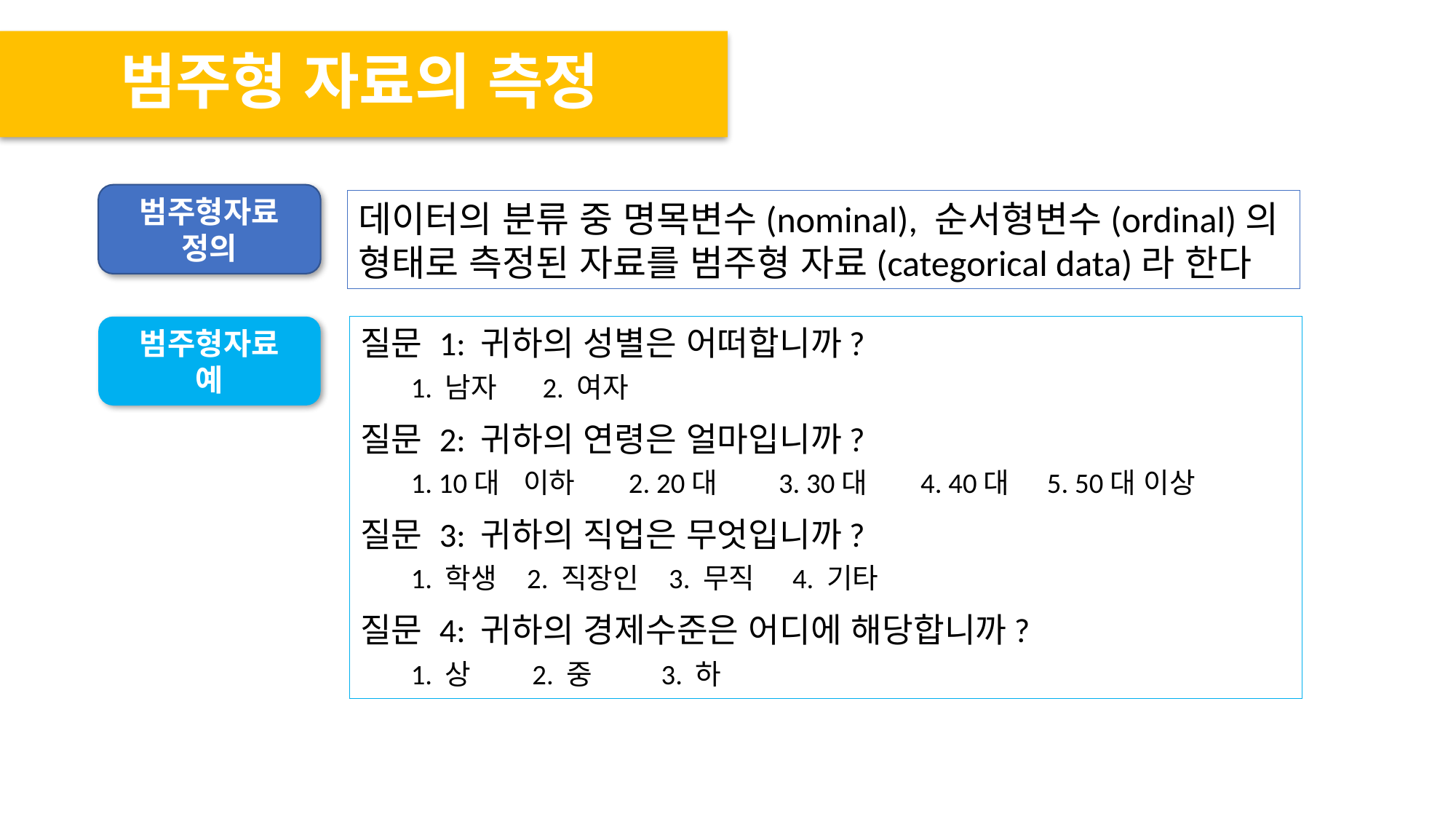

# 범주형 자료의 측정
범주형자료
정의
데이터의 분류 중 명목변수(nominal), 순서형변수(ordinal)의 형태로 측정된 자료를 범주형 자료(categorical data)라 한다
범주형자료
예
질문 1: 귀하의 성별은 어떠합니까?
1. 남자     2. 여자
질문 2: 귀하의 연령은 얼마입니까?
1. 10대   이하      2. 20대       3. 30대      4. 40대    5. 50대 이상
질문 3: 귀하의 직업은 무엇입니까?
1. 학생   2. 직장인   3. 무직    4. 기타
질문 4: 귀하의 경제수준은 어디에 해당합니까?
1. 상       2. 중        3. 하